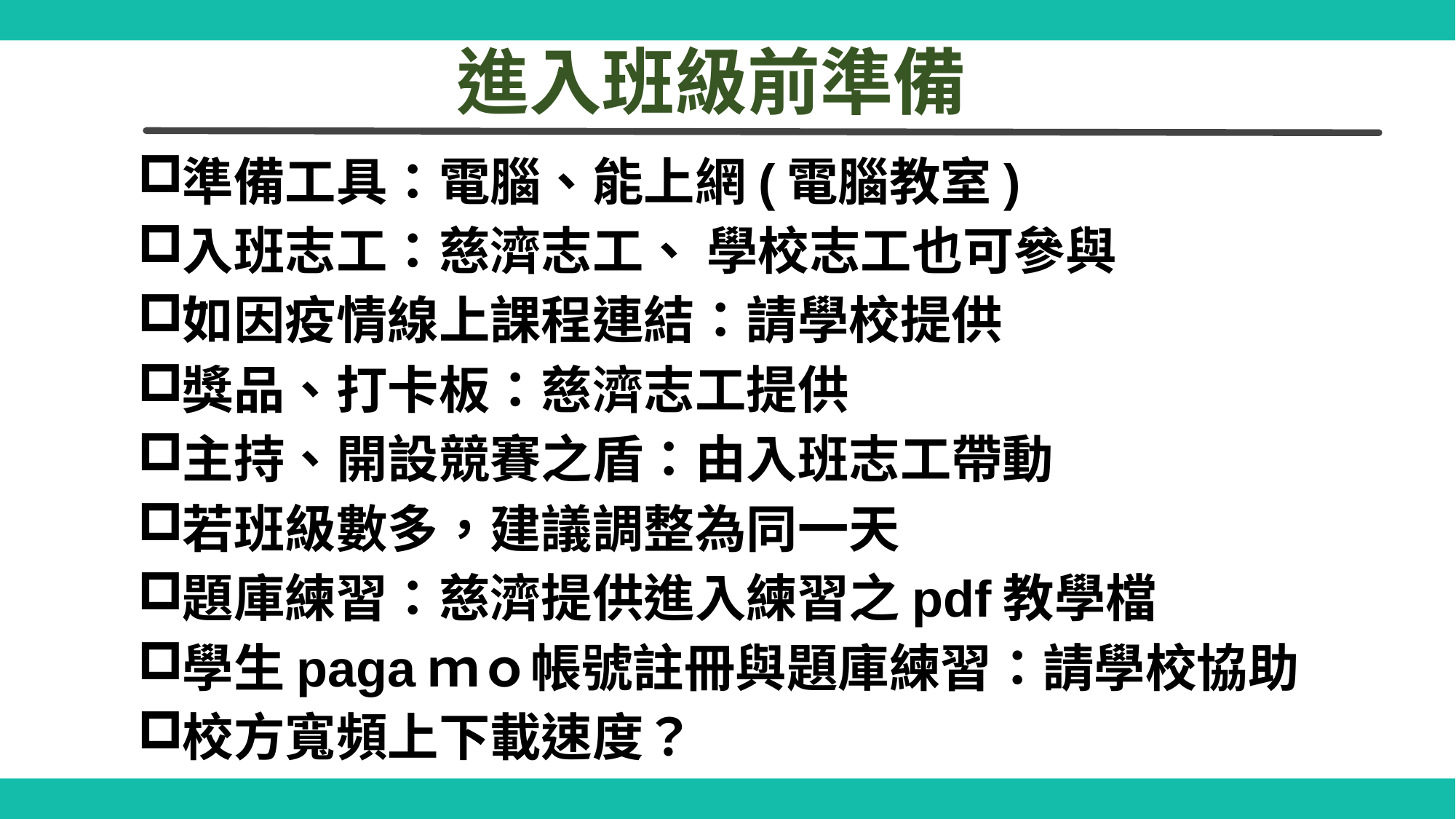

# 進入班級前準備
準備工具：電腦、能上網(電腦教室)
入班志工：慈濟志工、 學校志工也可參與
如因疫情線上課程連結：請學校提供
獎品、打卡板：慈濟志工提供
主持、開設競賽之盾：由入班志工帶動
若班級數多，建議調整為同一天
題庫練習：慈濟提供進入練習之pdf教學檔
學生pagaｍｏ帳號註冊與題庫練習：請學校協助
校方寬頻上下載速度？